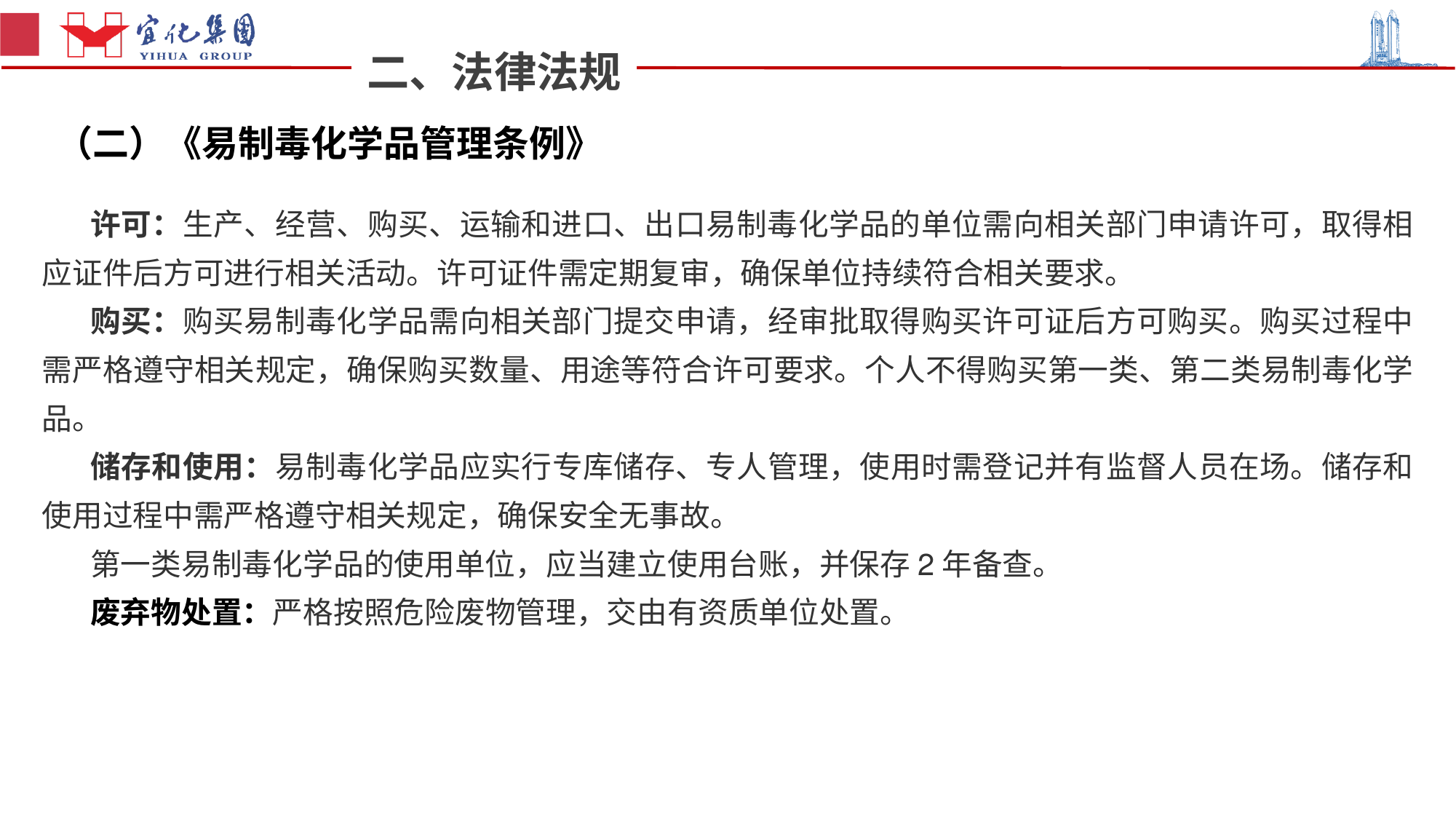

二、法律法规
（二）《易制毒化学品管理条例》
许可：生产、经营、购买、运输和进口、出口易制毒化学品的单位需向相关部门申请许可，取得相应证件后方可进行相关活动。许可证件需定期复审，确保单位持续符合相关要求。
购买：购买易制毒化学品需向相关部门提交申请，经审批取得购买许可证后方可购买。购买过程中需严格遵守相关规定，确保购买数量、用途等符合许可要求。个人不得购买第一类、第二类易制毒化学品。
储存和使用：易制毒化学品应实行专库储存、专人管理，使用时需登记并有监督人员在场。储存和使用过程中需严格遵守相关规定，确保安全无事故。
第一类易制毒化学品的使用单位，应当建立使用台账，并保存2年备查。
废弃物处置：严格按照危险废物管理，交由有资质单位处置。